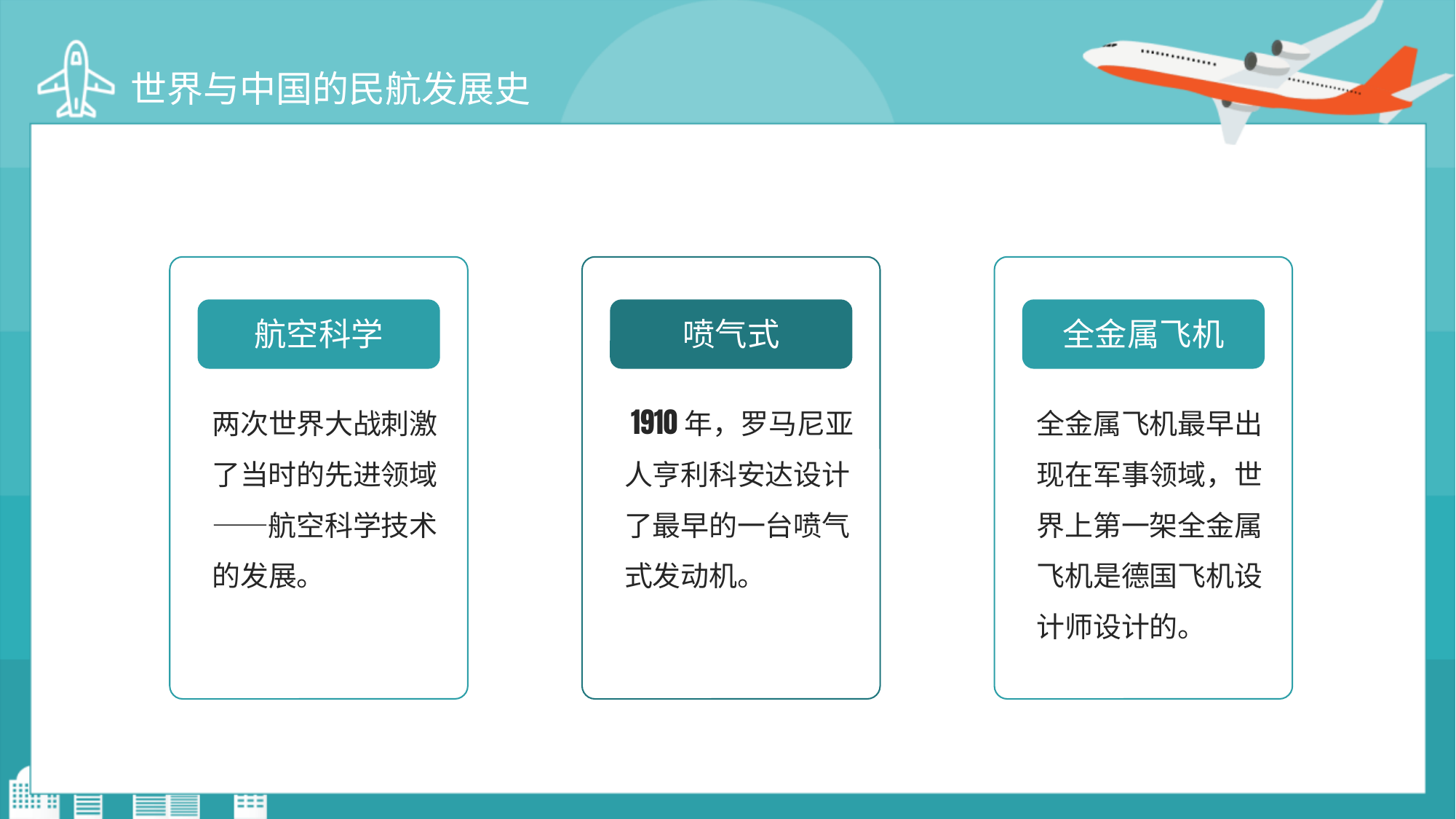

世界与中国的民航发展史

航空科学
两次世界大战刺激了当时的先进领域——航空科学技术的发展。

喷气式
 1910年，罗马尼亚人亨利科安达设计了最早的一台喷气式发动机。

全金属飞机
全金属飞机最早出现在军事领域，世界上第一架全金属飞机是德国飞机设计师设计的。